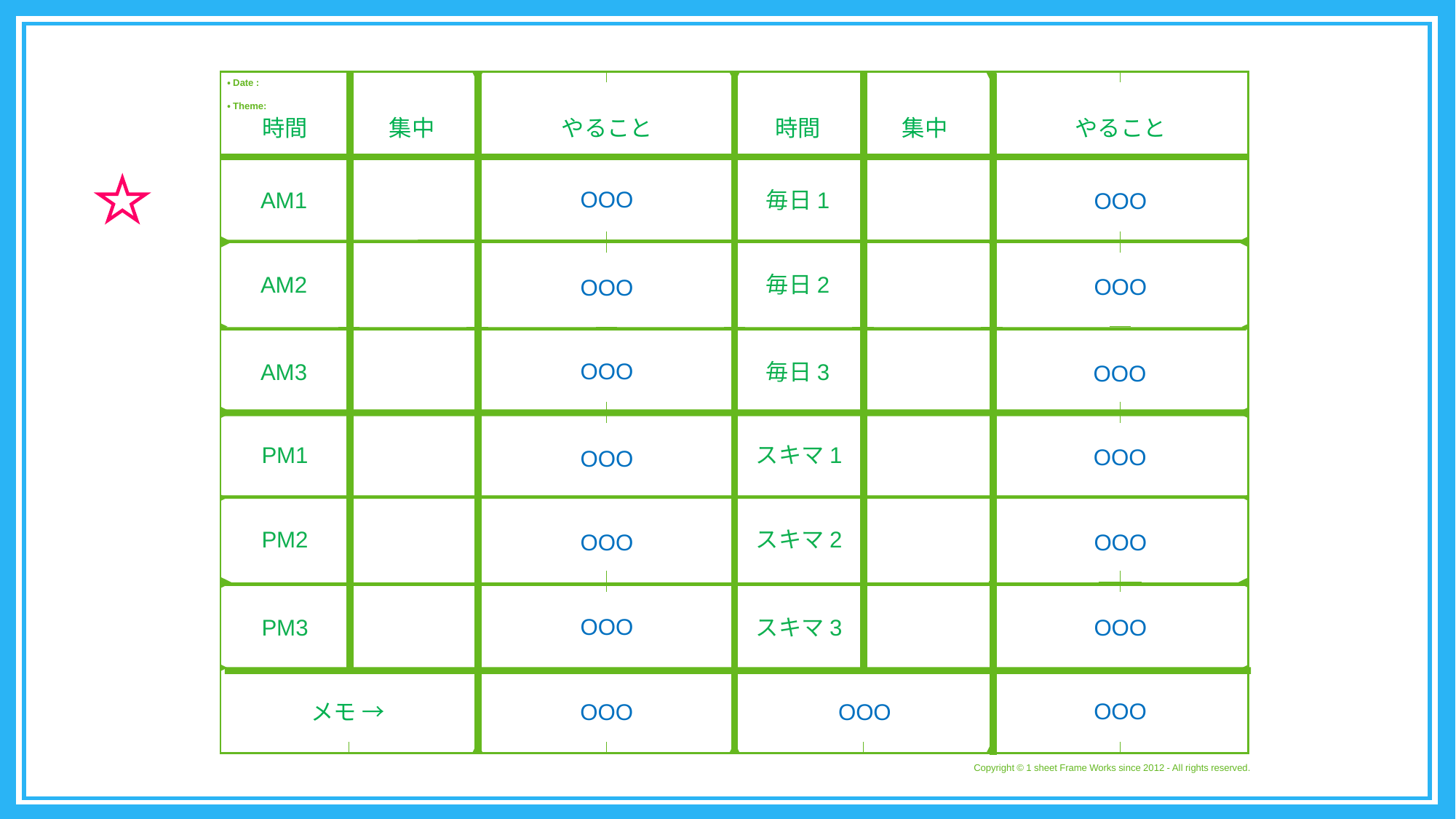

時間

集中

やること

時間

集中

やること
 ・Date :

 ・Theme:

Copyright © 1 sheet Frame Works since 2012 - All rights reserved.

OOO
AM1
毎日1
OOO

AM2
毎日2
OOO
OOO
OOO
AM3
毎日3
OOO
PM1
スキマ1
OOO
OOO
PM2
スキマ2
OOO
OOO
OOO
PM3
スキマ3
OOO
メモ →
OOO
OOO
OOO